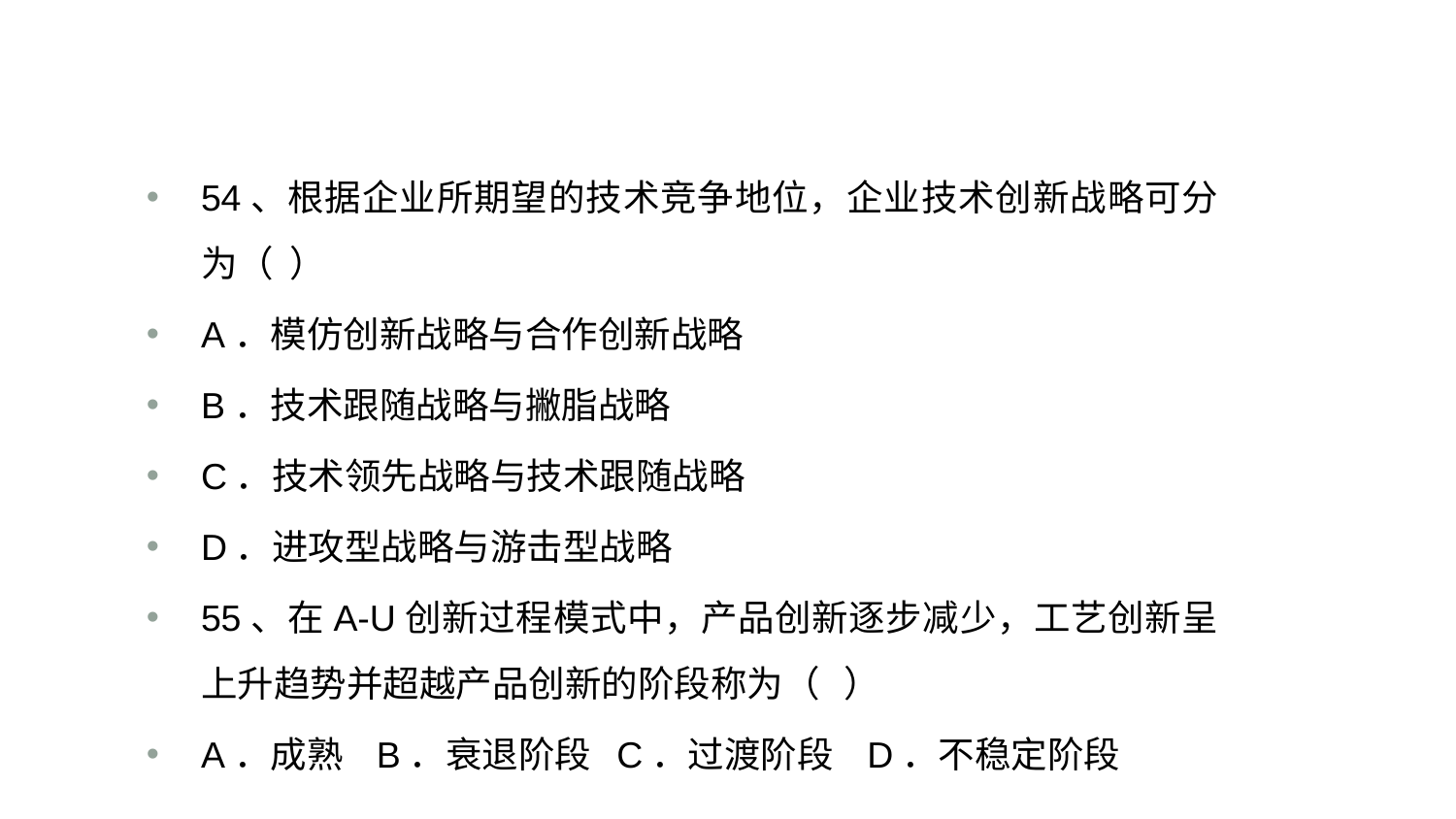

#
54、根据企业所期望的技术竞争地位，企业技术创新战略可分为（  ）
A．模仿创新战略与合作创新战略
B．技术跟随战略与撇脂战略
C．技术领先战略与技术跟随战略
D．进攻型战略与游击型战略
55、在A-U创新过程模式中，产品创新逐步减少，工艺创新呈上升趋势并超越产品创新的阶段称为（   ）
A．成熟   B．衰退阶段  C．过渡阶段   D．不稳定阶段